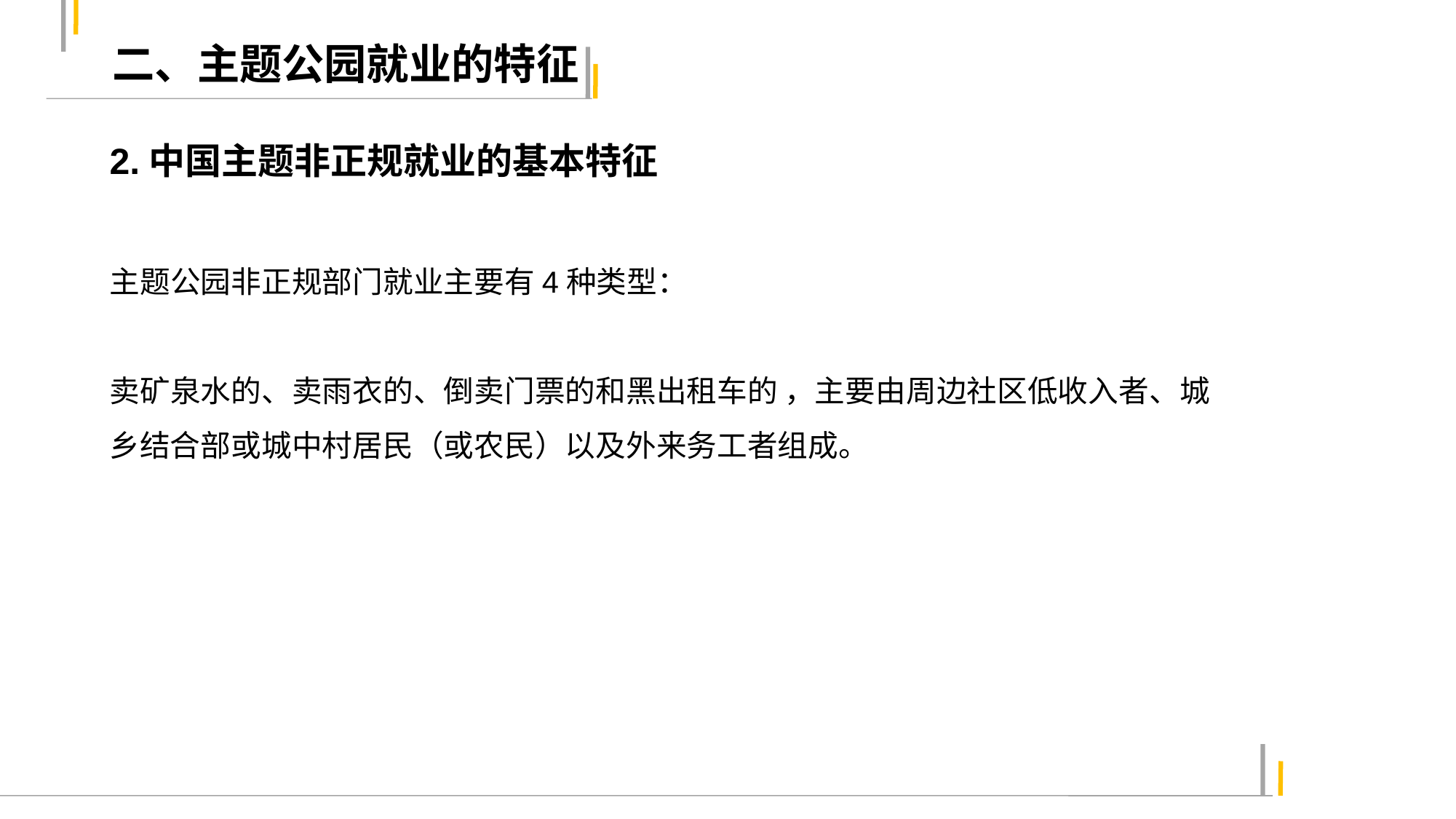

二、主题公园就业的特征

2.中国主题非正规就业的基本特征
主题公园非正规部门就业主要有4种类型：

卖矿泉水的、卖雨衣的、倒卖门票的和黑出租车的 ，主要由周边社区低收入者、城乡结合部或城中村居民（或农民）以及外来务工者组成。